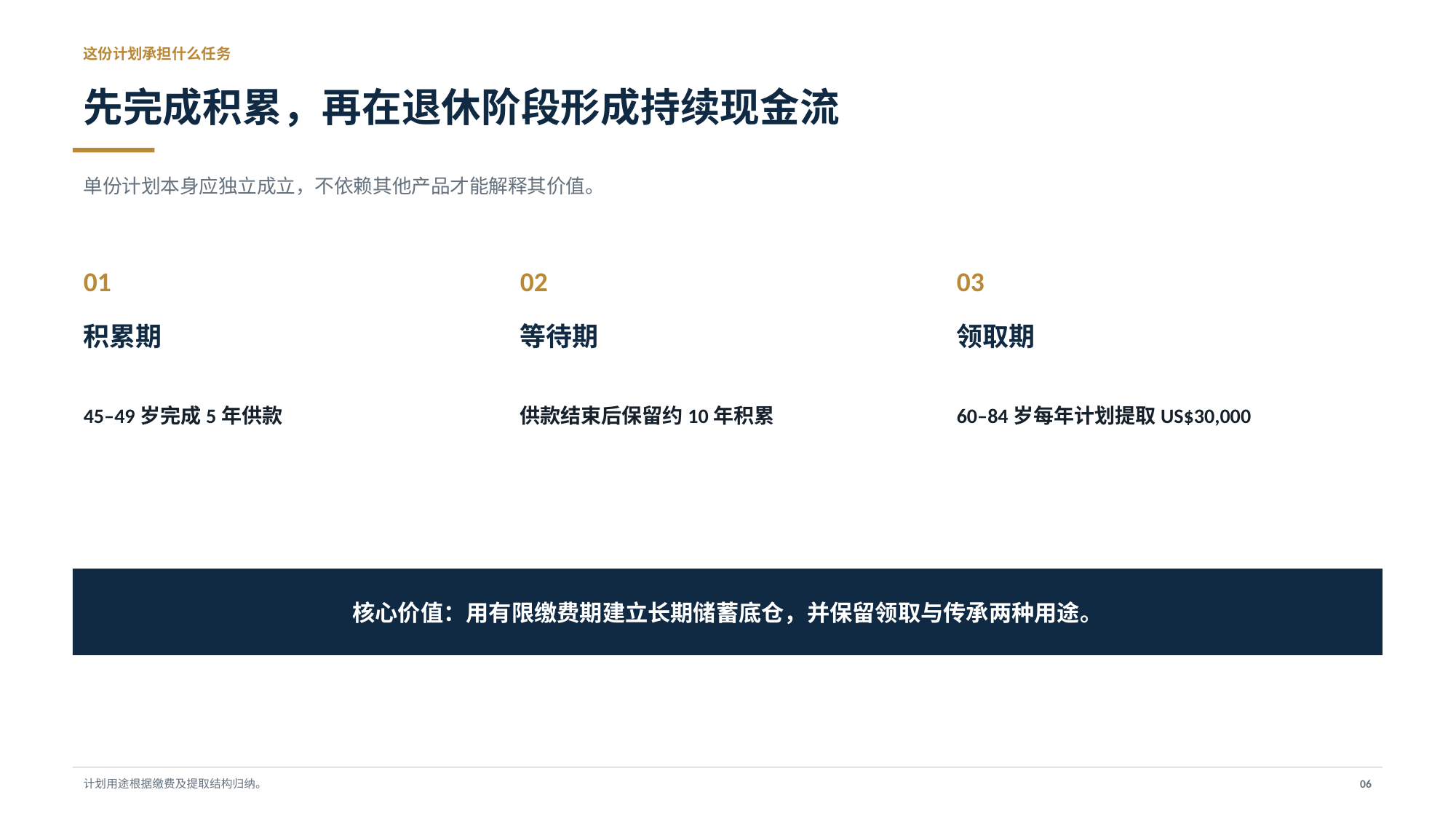

这份计划承担什么任务
先完成积累，再在退休阶段形成持续现金流

单份计划本身应独立成立，不依赖其他产品才能解释其价值。
01
02
03
积累期
等待期
领取期
45–49岁完成5年供款
供款结束后保留约10年积累
60–84岁每年计划提取US$30,000

核心价值：用有限缴费期建立长期储蓄底仓，并保留领取与传承两种用途。

计划用途根据缴费及提取结构归纳。
06